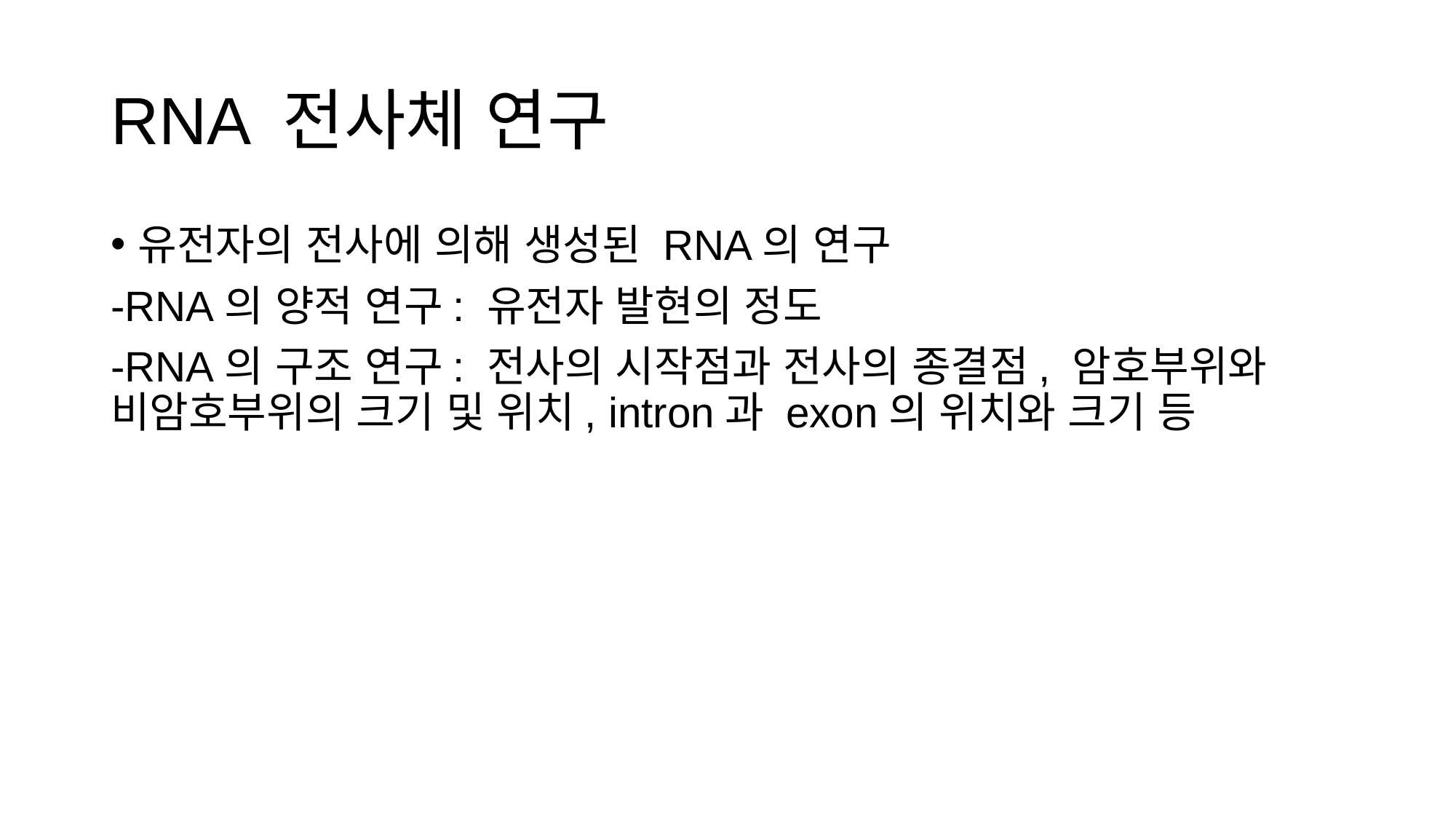

# RNA 전사체 연구
유전자의 전사에 의해 생성된 RNA의 연구
-RNA의 양적 연구: 유전자 발현의 정도
-RNA의 구조 연구: 전사의 시작점과 전사의 종결점, 암호부위와 비암호부위의 크기 및 위치, intron과 exon의 위치와 크기 등